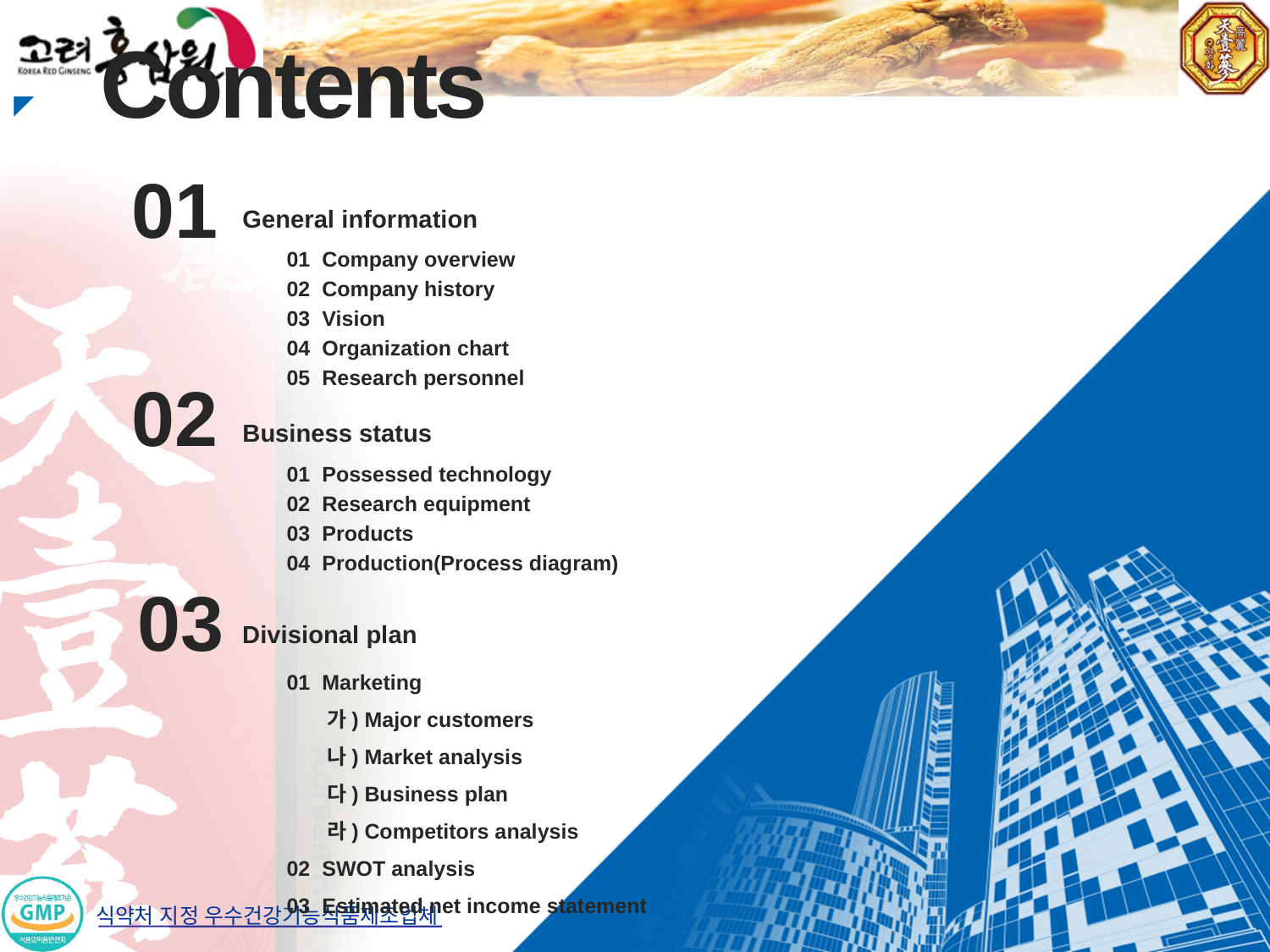

Contents
01
General information
01  Company overview
02  Company history
03  Vision
04  Organization chart
05  Research personnel
02
Business status
01  Possessed technology
02  Research equipment
03  Products
04  Production(Process diagram)
03
Divisional plan
01  Marketing
      가) Major customers
      나) Market analysis
      다) Business plan
      라) Competitors analysis
02  SWOT analysis
03  Estimated net income statement